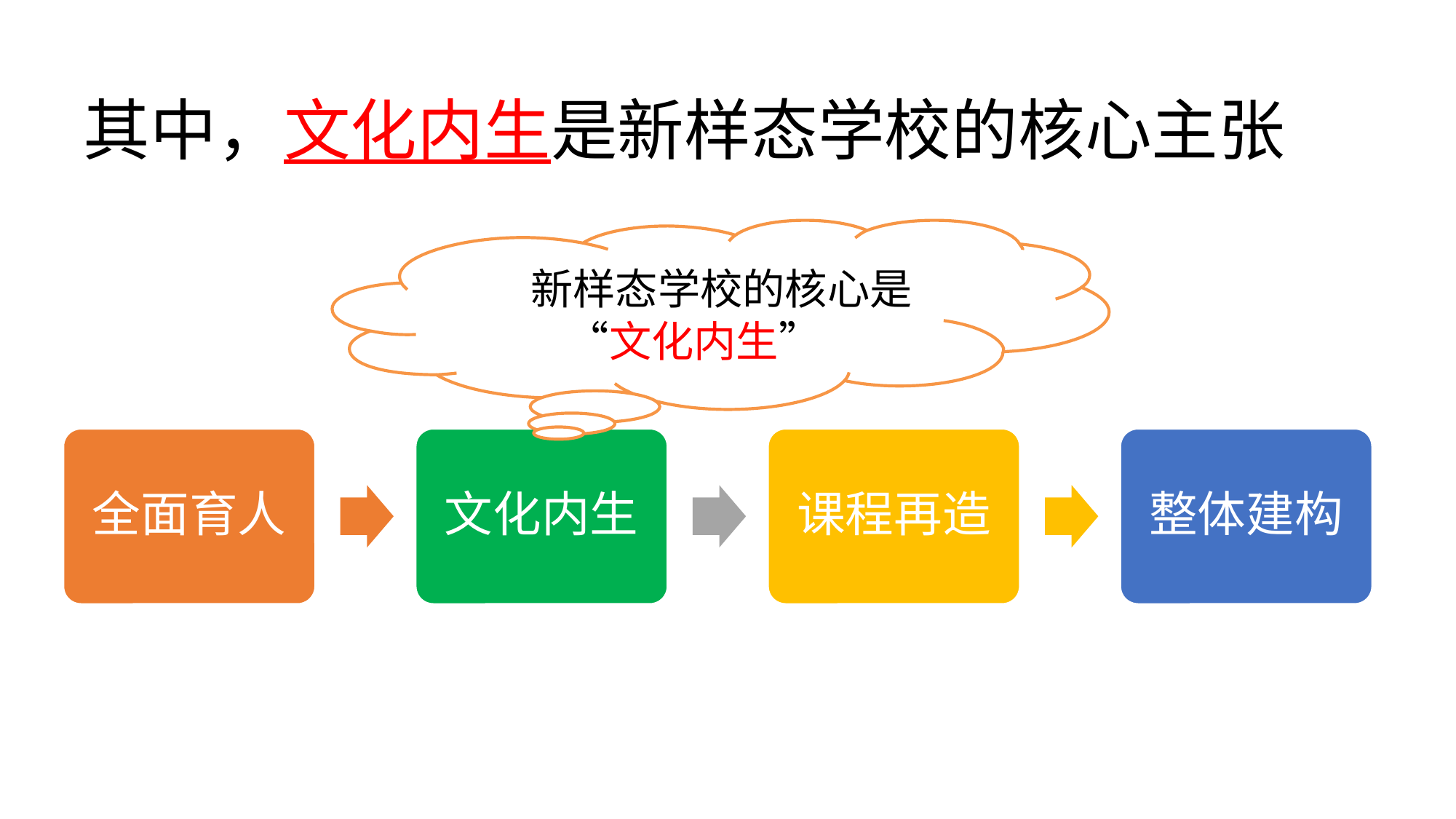

# 其中，文化内生是新样态学校的核心主张
    新样态学校的核心是“文化内生”
全面育人

文化内生

课程再造

整体建构